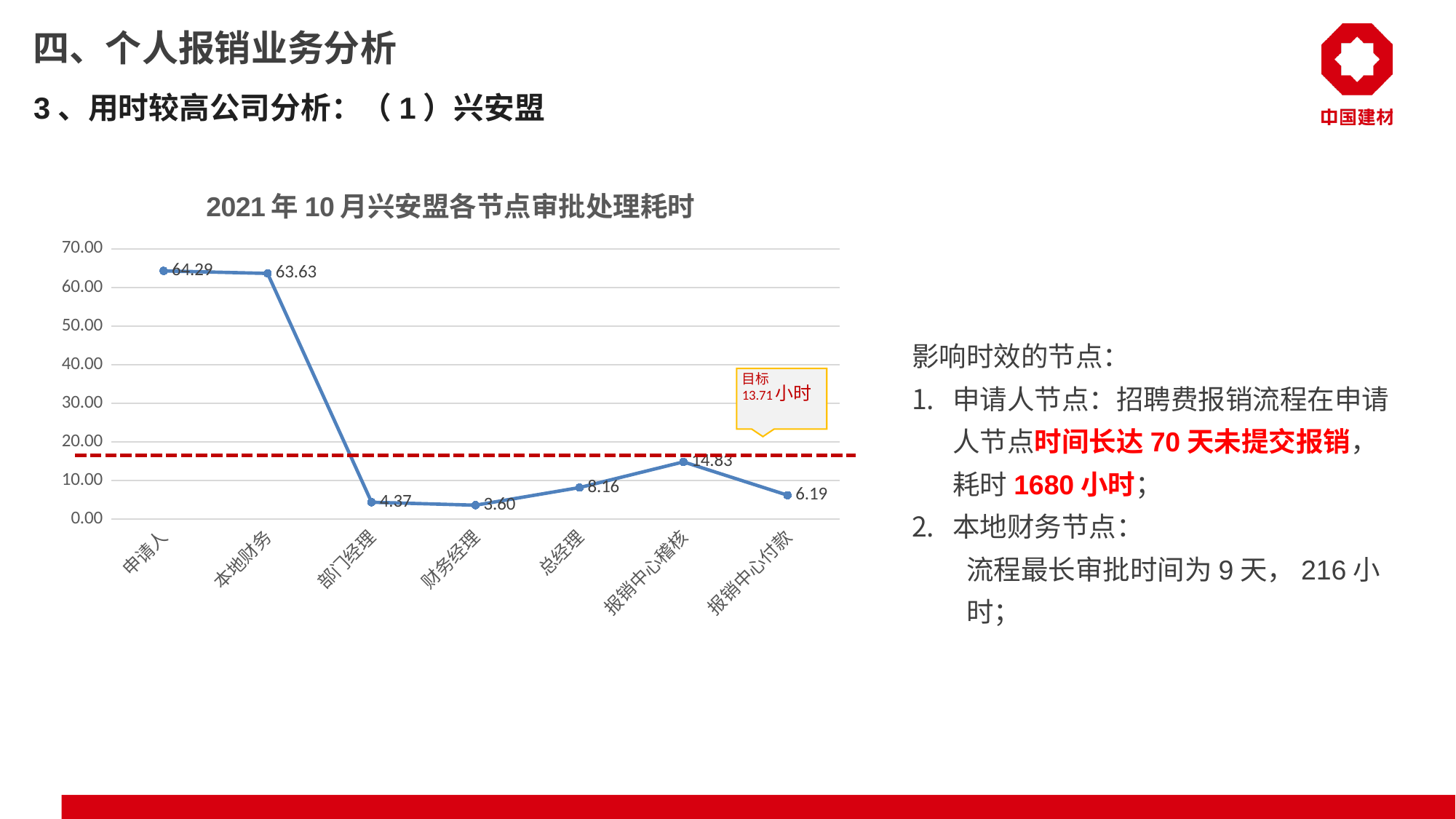

四、个人报销业务分析
3、用时较高公司分析：（1）兴安盟

### Chart: 2021年10月兴安盟各节点审批处理耗时

| Category |  |
|---|---|
| 申请人 | 64.2874702381003 |
| 本地财务 | 63.6291559828992 |
| 部门经理 | 4.37134057971517 |
| 财务经理 | 3.60218599033744 |
| 总经理 | 8.16036231884146 |
| 报销中心稽核 | 14.8281365740695 |
| 报销中心付款 | 6.19469696968074 |
影响时效的节点：
申请人节点：招聘费报销流程在申请人节点时间长达70天未提交报销，耗时1680小时；
本地财务节点：
流程最长审批时间为9天，216小时；